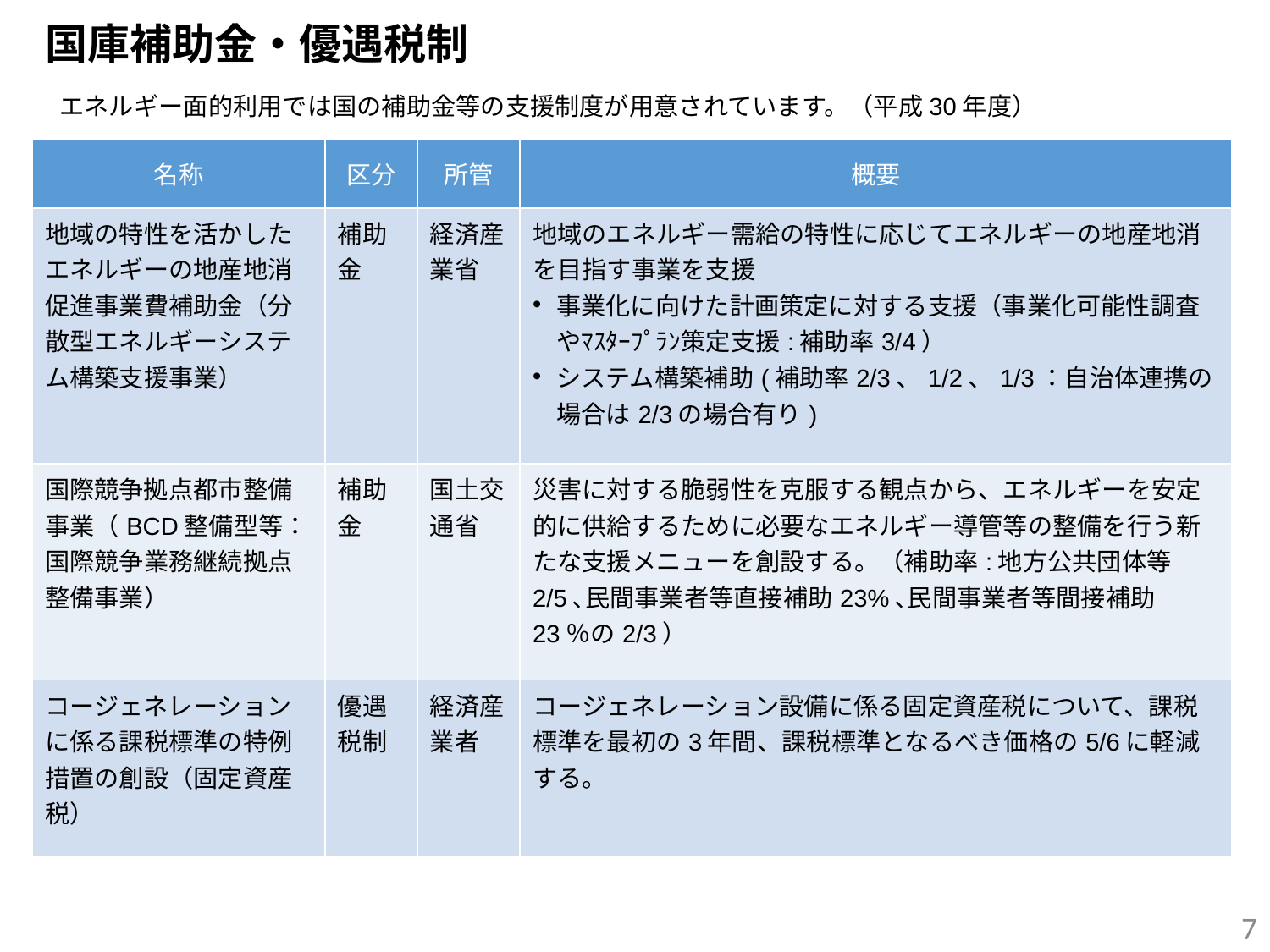

# 国庫補助金・優遇税制
エネルギー面的利用では国の補助金等の支援制度が用意されています。（平成30年度）
| 名称 | 区分 | 所管 | 概要 |
| --- | --- | --- | --- |
| 地域の特性を活かしたエネルギーの地産地消促進事業費補助金（分散型エネルギーシステム構築支援事業） | 補助金 | 経済産業省 | 地域のエネルギー需給の特性に応じてエネルギーの地産地消を目指す事業を支援 事業化に向けた計画策定に対する支援（事業化可能性調査やﾏｽﾀｰﾌﾟﾗﾝ策定支援:補助率3/4） システム構築補助(補助率2/3、1/2、1/3：自治体連携の場合は2/3の場合有り) |
| 国際競争拠点都市整備事業（BCD整備型等：国際競争業務継続拠点整備事業） | 補助金 | 国土交通省 | 災害に対する脆弱性を克服する観点から、エネルギーを安定的に供給するために必要なエネルギー導管等の整備を行う新たな支援メニューを創設する。（補助率:地方公共団体等2/5､民間事業者等直接補助23%､民間事業者等間接補助23％の2/3） |
| コージェネレーションに係る課税標準の特例措置の創設（固定資産税） | 優遇税制 | 経済産業者 | コージェネレーション設備に係る固定資産税について、課税標準を最初の3年間、課税標準となるべき価格の5/6に軽減する。 |
7